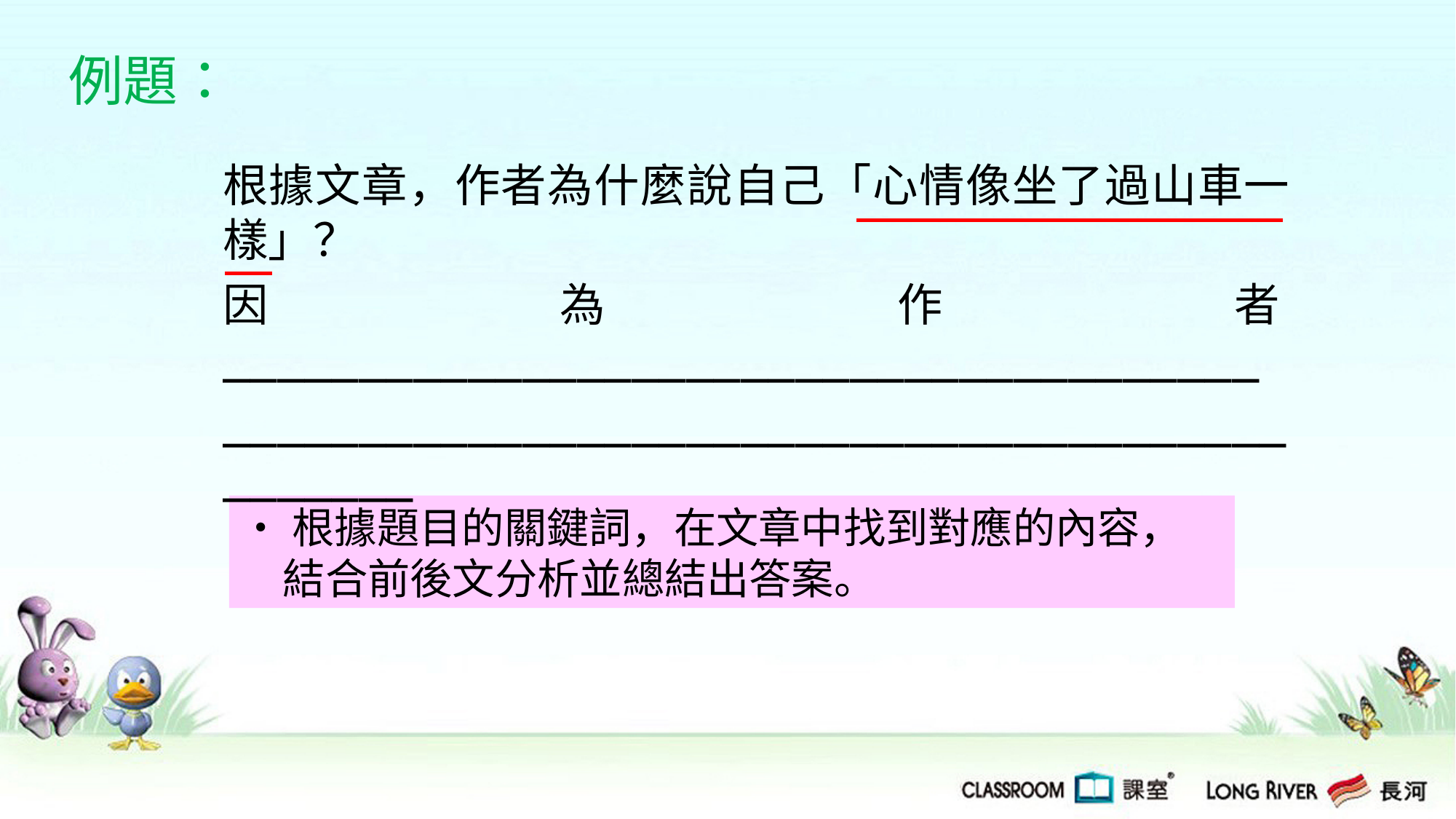

例題：
根據文章，作者為什麼說自己「心情像坐了過山車一樣」？
因為作者______________________________________
______________________________________________
‧根據題目的關鍵詞，在文章中找到對應的內容，結合前後文分析並總結出答案。